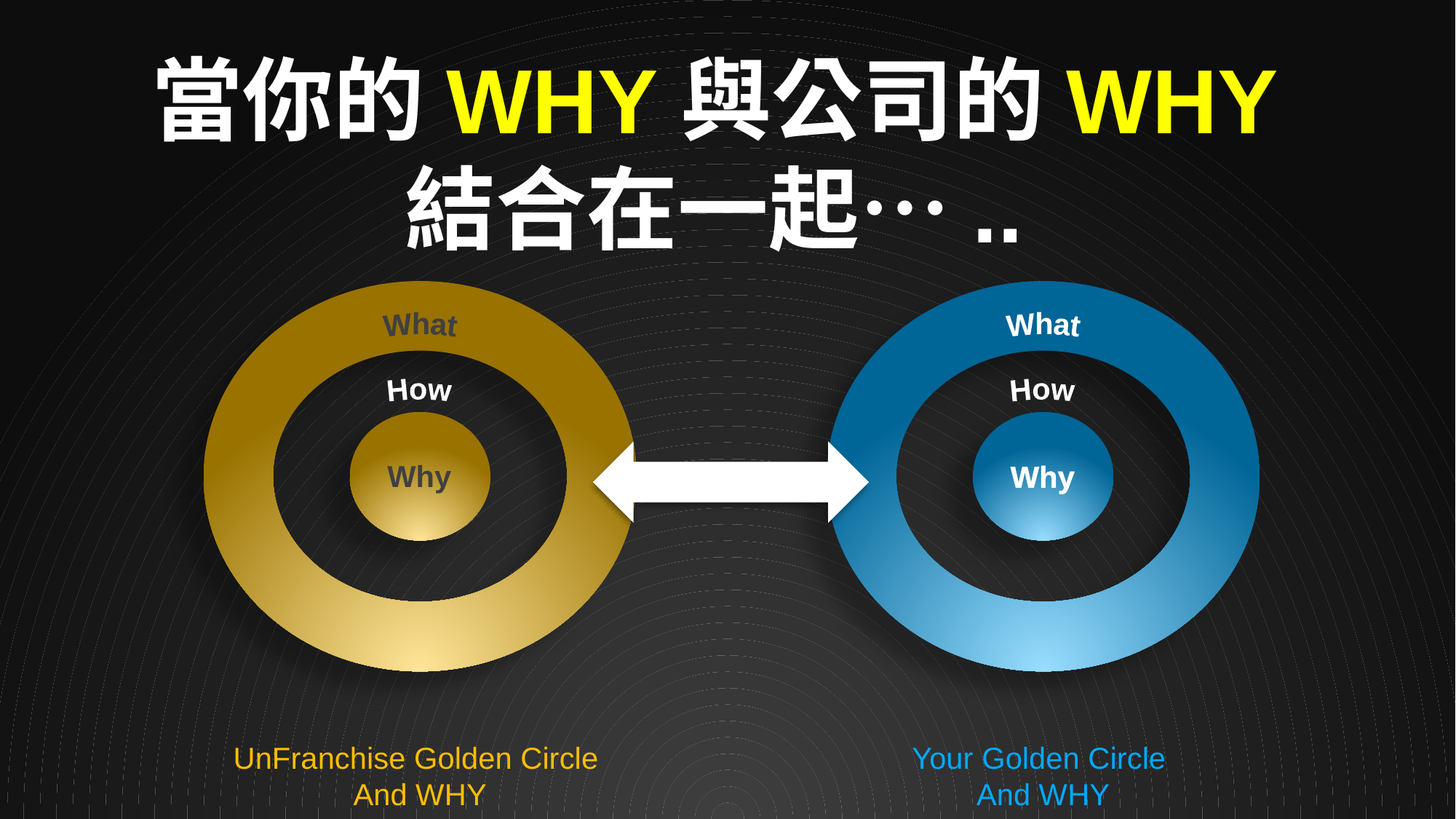

當你的WHY與公司的WHY
結合在一起…..

What
How
Why
UnFranchise Golden Circle
And WHY

What
How
Why
Your Golden Circle
And WHY